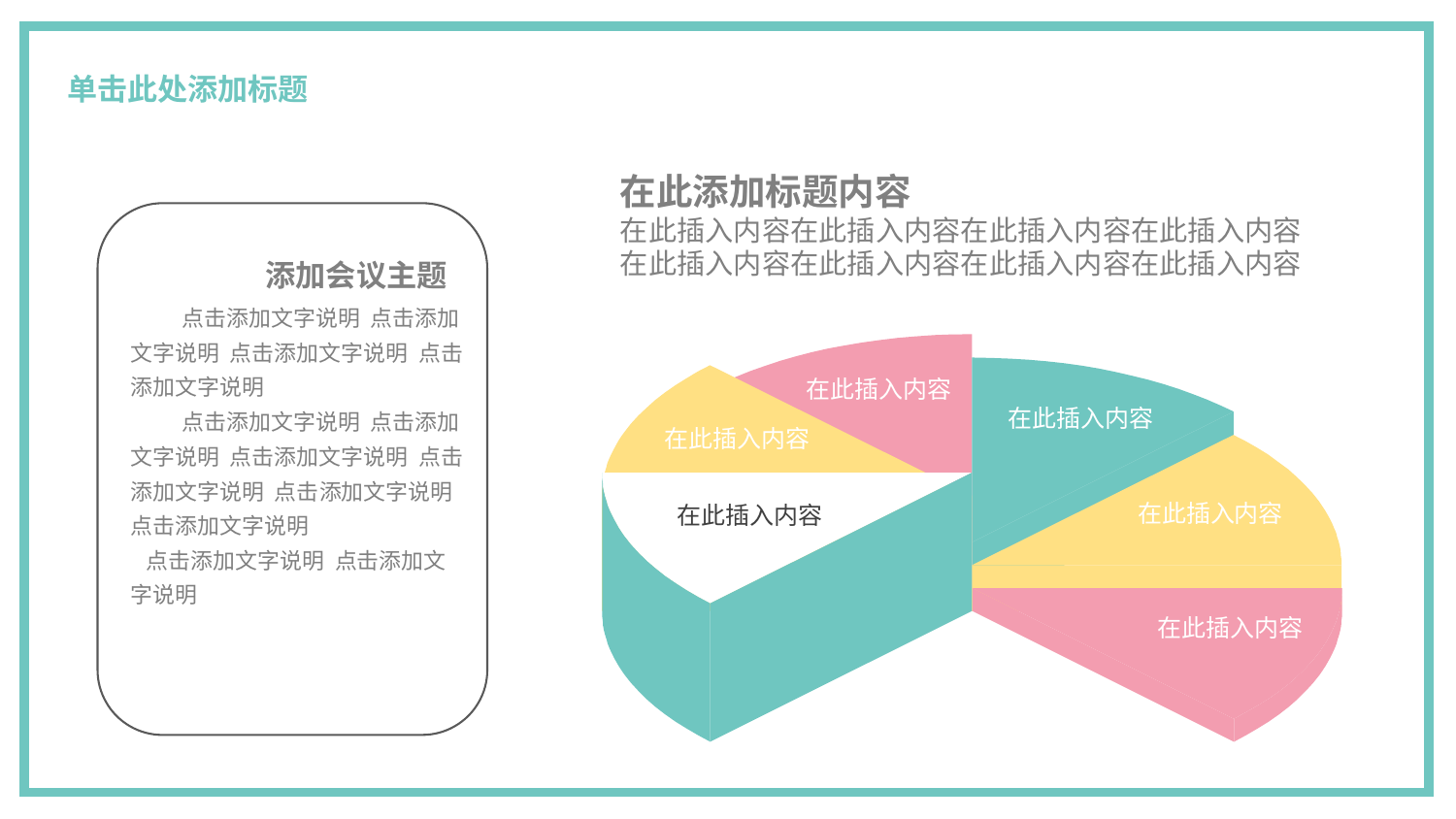

# 单击此处添加标题
在此添加标题内容
在此插入内容在此插入内容在此插入内容在此插入内容
在此插入内容在此插入内容在此插入内容在此插入内容

添加会议主题
         点击添加文字说明  点击添加文字说明  点击添加文字说明  点击添加文字说明
         点击添加文字说明  点击添加文字说明  点击添加文字说明  点击添加文字说明  点击添加文字说明  点击添加文字说明
  点击添加文字说明  点击添加文字说明

在此插入内容
在此插入内容
在此插入内容

在此插入内容
在此插入内容

在此插入内容